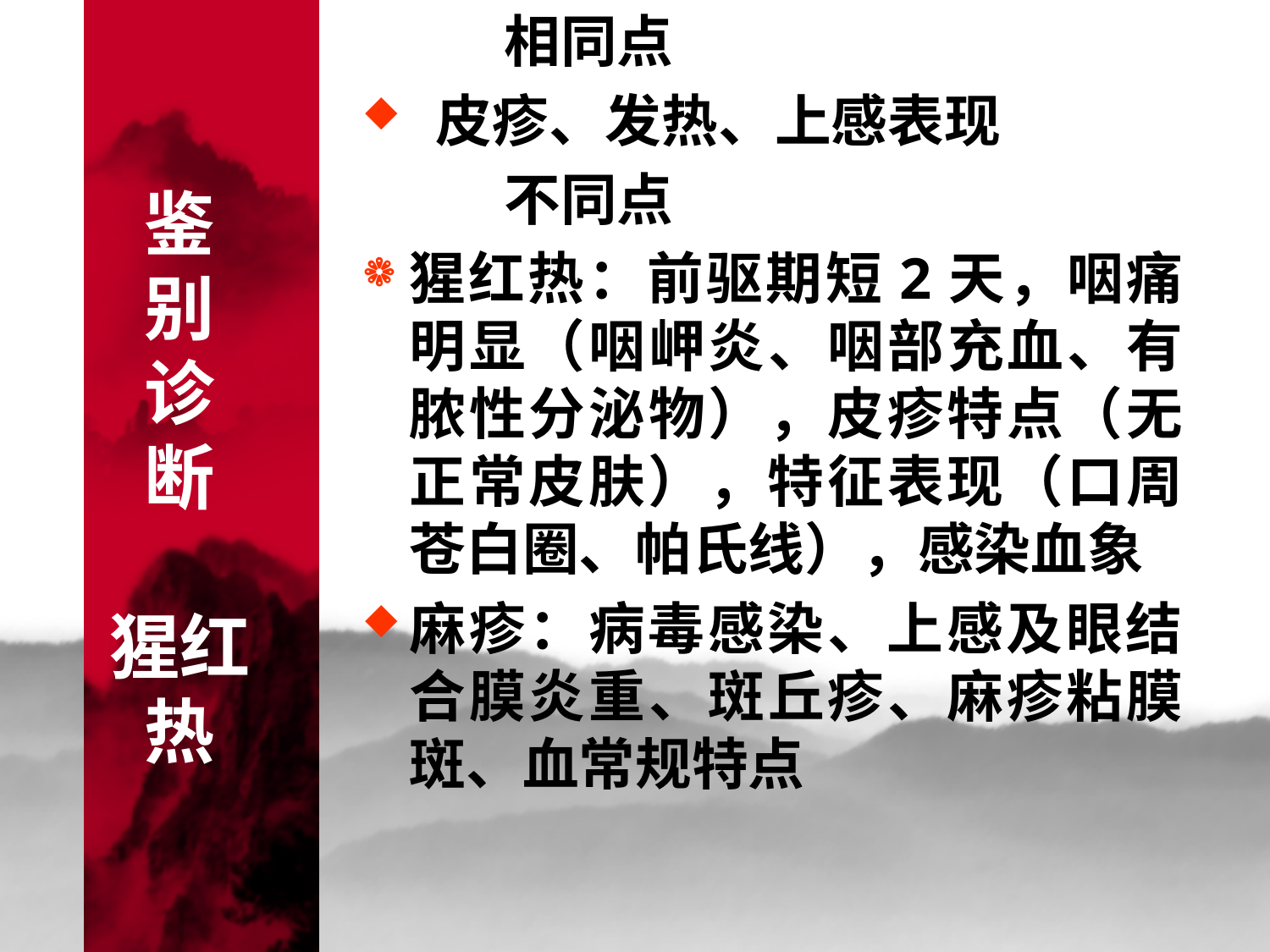

相同点
 皮疹、发热、上感表现
          不同点
猩红热：前驱期短2天，咽痛明显（咽岬炎、咽部充血、有脓性分泌物），皮疹特点（无正常皮肤），特征表现（口周苍白圈、帕氏线），感染血象
麻疹：病毒感染、上感及眼结合膜炎重、斑丘疹、麻疹粘膜斑、血常规特点

# 鉴 别 诊 断 猩红热